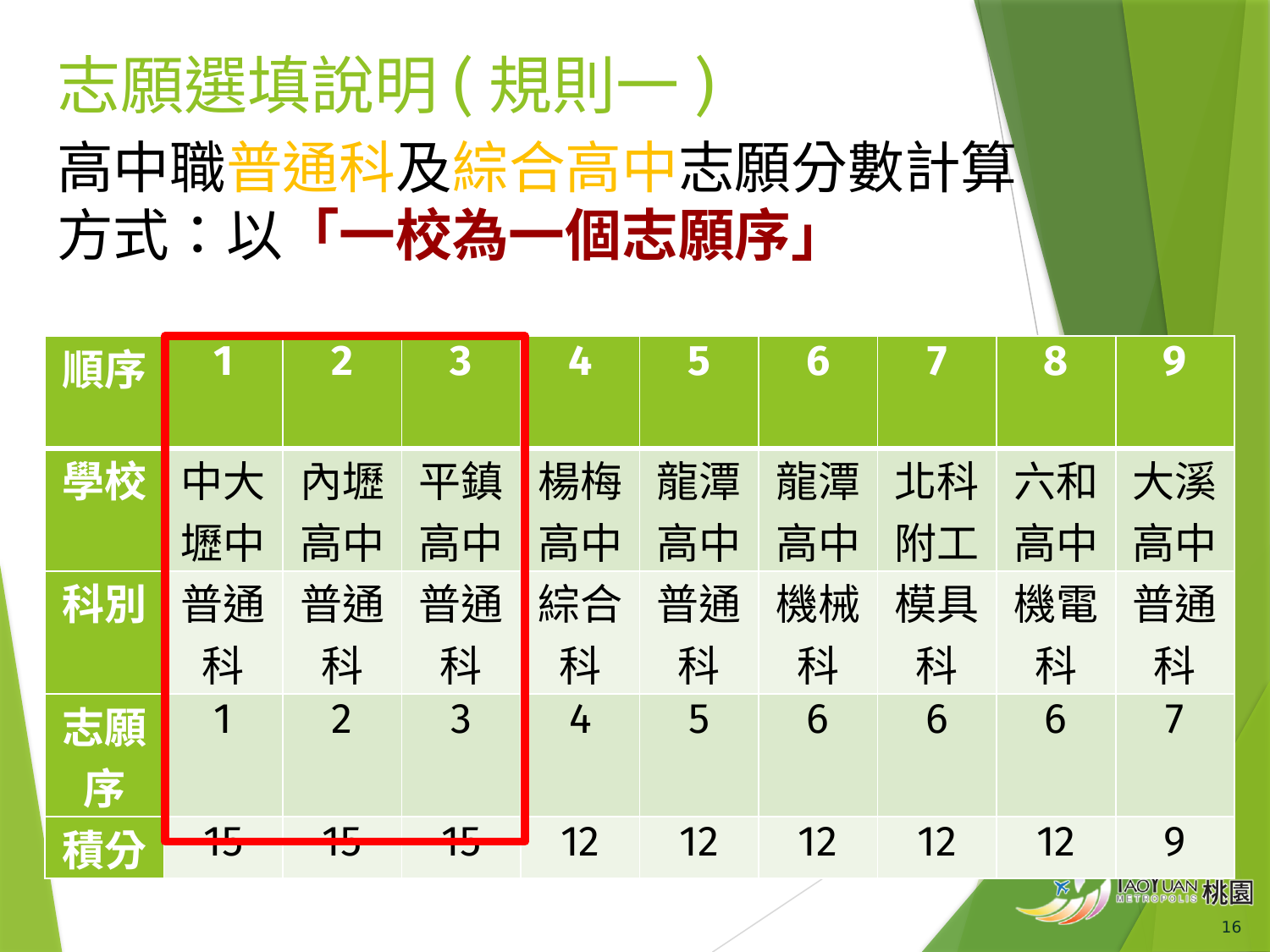

# 志願選填說明(規則一)
高中職普通科及綜合高中志願分數計算方式：以「一校為一個志願序」

| 順序 | 1 | 2 | 3 | 4 | 5 | 6 | 7 | 8 | 9 |
| --- | --- | --- | --- | --- | --- | --- | --- | --- | --- |
| 學校 | 中大壢中 | 內壢高中 | 平鎮高中 | 楊梅高中 | 龍潭高中 | 龍潭高中 | 北科附工 | 六和高中 | 大溪高中 |
| 科別 | 普通科 | 普通科 | 普通科 | 綜合科 | 普通科 | 機械科 | 模具科 | 機電科 | 普通科 |
| 志願序 | 1 | 2 | 3 | 4 | 5 | 6 | 6 | 6 | 7 |
| 積分 | 15 | 15 | 15 | 12 | 12 | 12 | 12 | 12 | 9 |
16